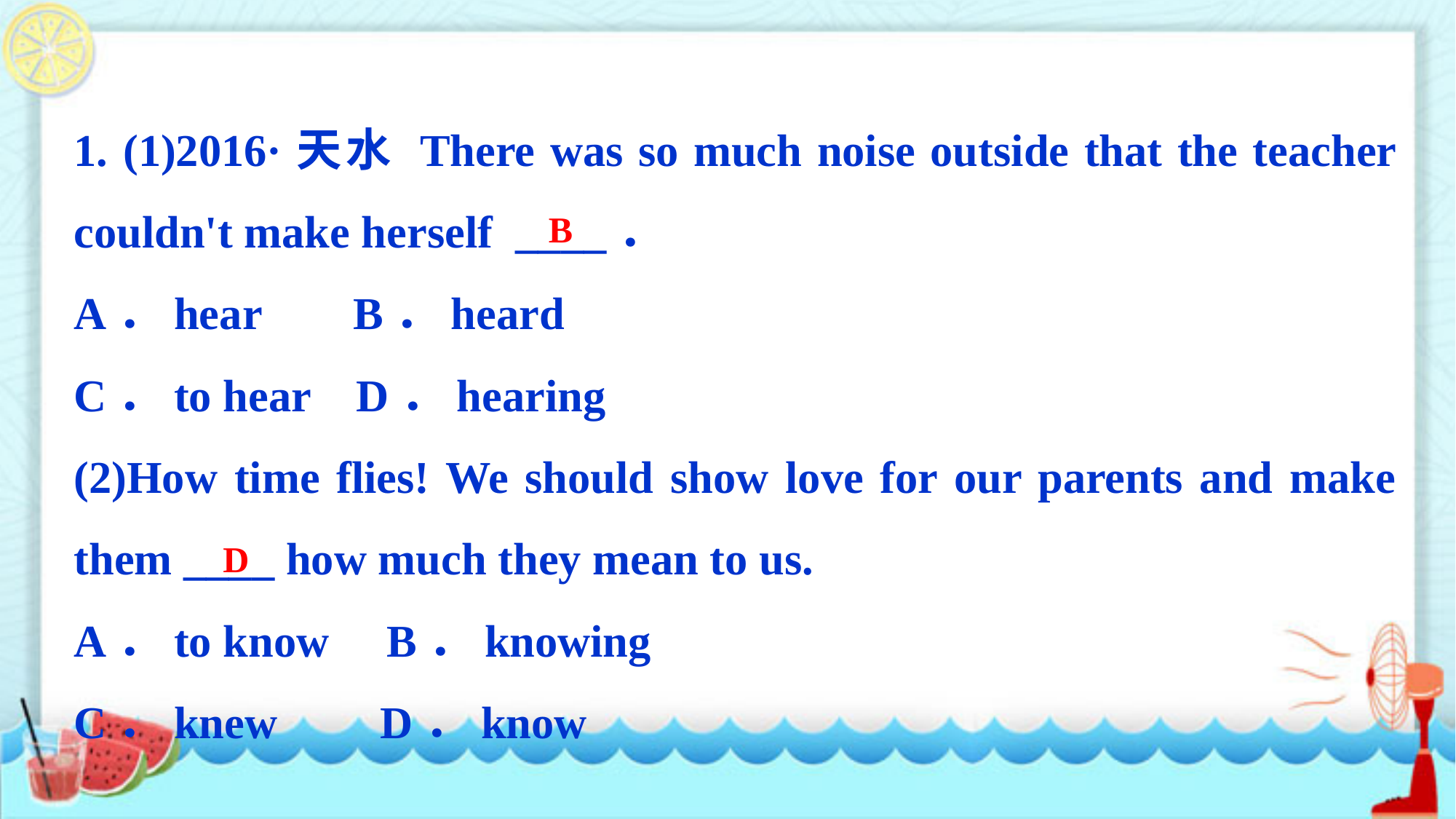

1. (1)2016·天水 There was so much noise outside that the teacher couldn't make herself  ____．
A．hear        B．heard
C．to hear    D．hearing
(2)How time flies! We should show love for our parents and make them ____ how much they mean to us.
A．to know     B．knowing
C．knew         D．know
B
D